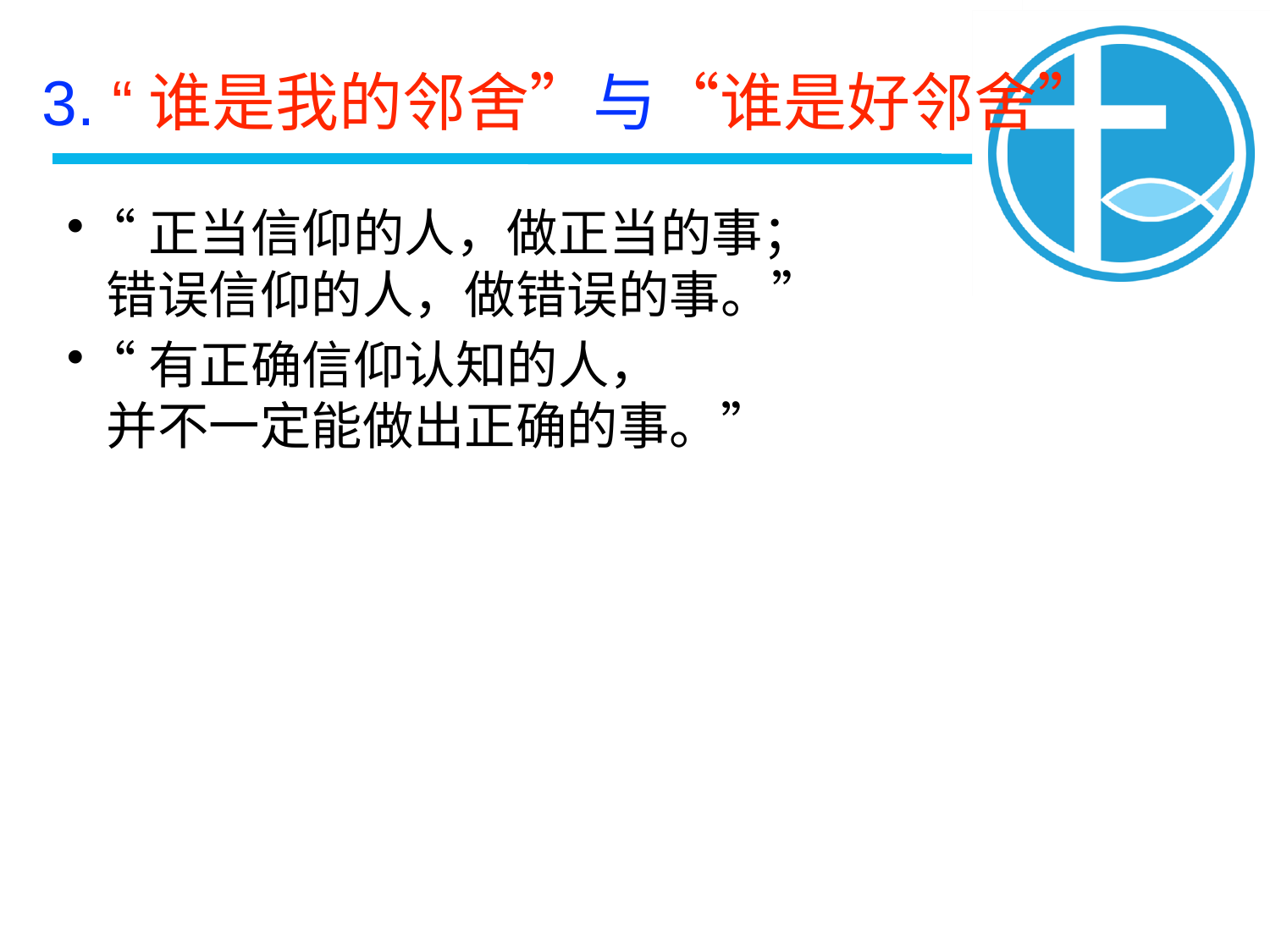

3. “谁是我的邻舍”与“谁是好邻舍”
“正当信仰的人，做正当的事；
  错误信仰的人，做错误的事。”
“有正确信仰认知的人，
  并不一定能做出正确的事。”